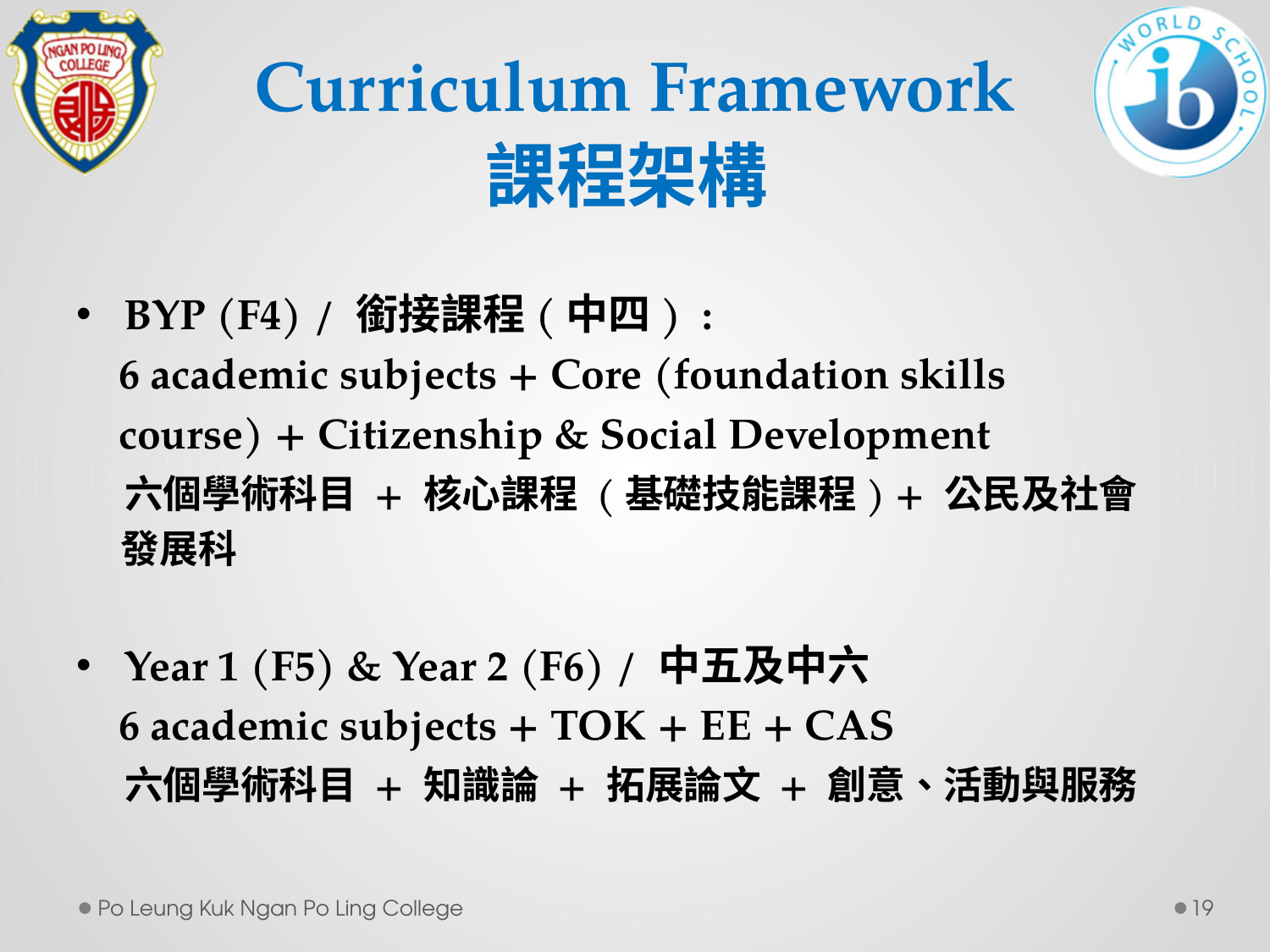

# Curriculum Framework 課程架構

BYP (F4) / 銜接課程(中四)  :
    6 academic subjects + Core (foundation skills
    course) + Citizenship & Social Development
    六個學術科目 + 核心課程 (基礎技能課程) + 公民及社會
    發展科

Year 1 (F5) & Year 2 (F6) / 中五及中六
    6 academic subjects + TOK + EE + CAS
    六個學術科目 + 知識論 + 拓展論文 + 創意、活動與服務

Po Leung Kuk Ngan Po Ling College
19